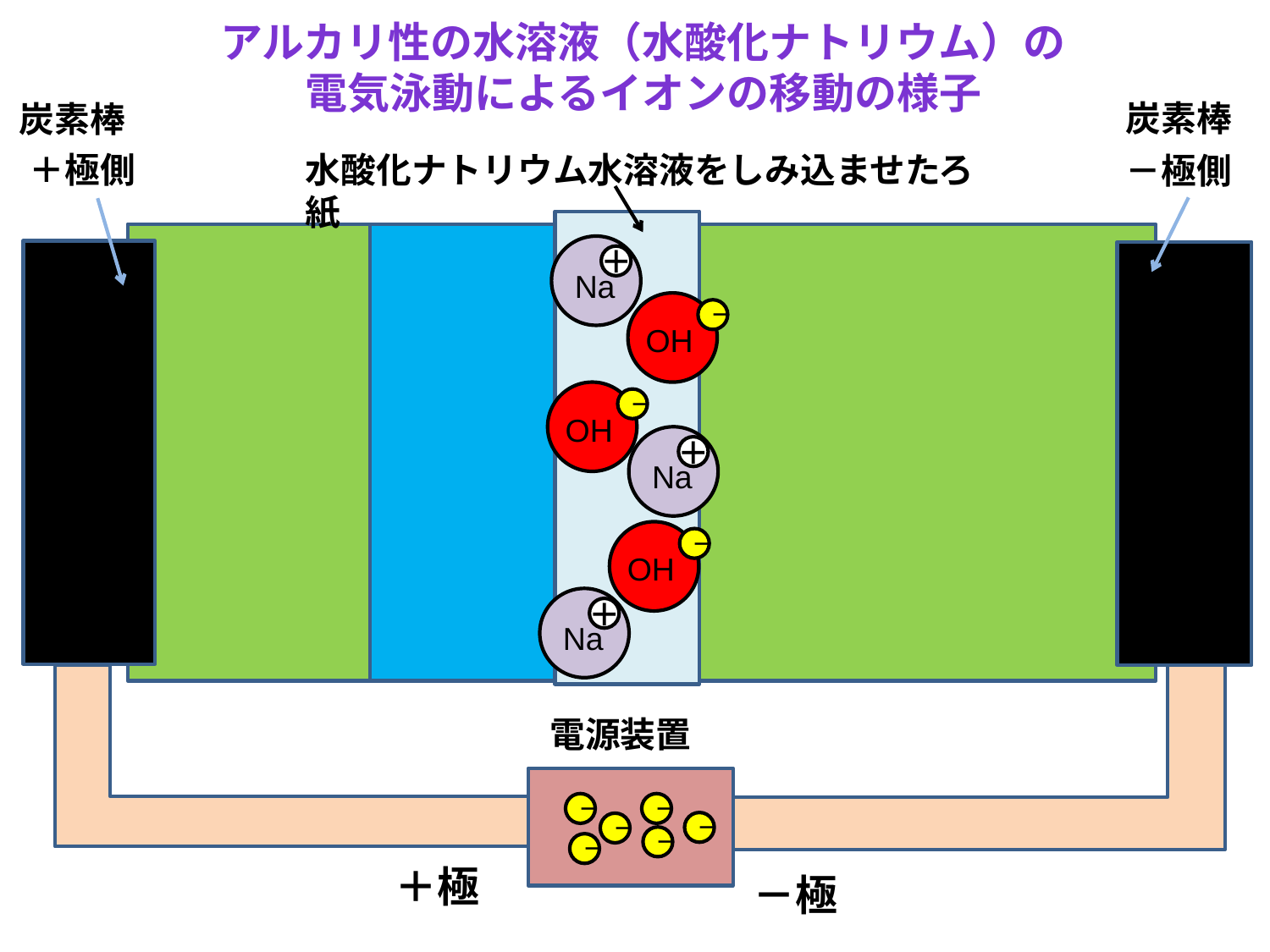

アルカリ性の水溶液（水酸化ナトリウム）の
電気泳動によるイオンの移動の様子
炭素棒
炭素棒
＋極側
水酸化ナトリウム水溶液をしみ込ませたろ紙
－極側

＋
Na

－
OH

－
OH

＋
Na

－
OH

＋
Na

電源装置

－
－
－
－
－
－
＋極
－極